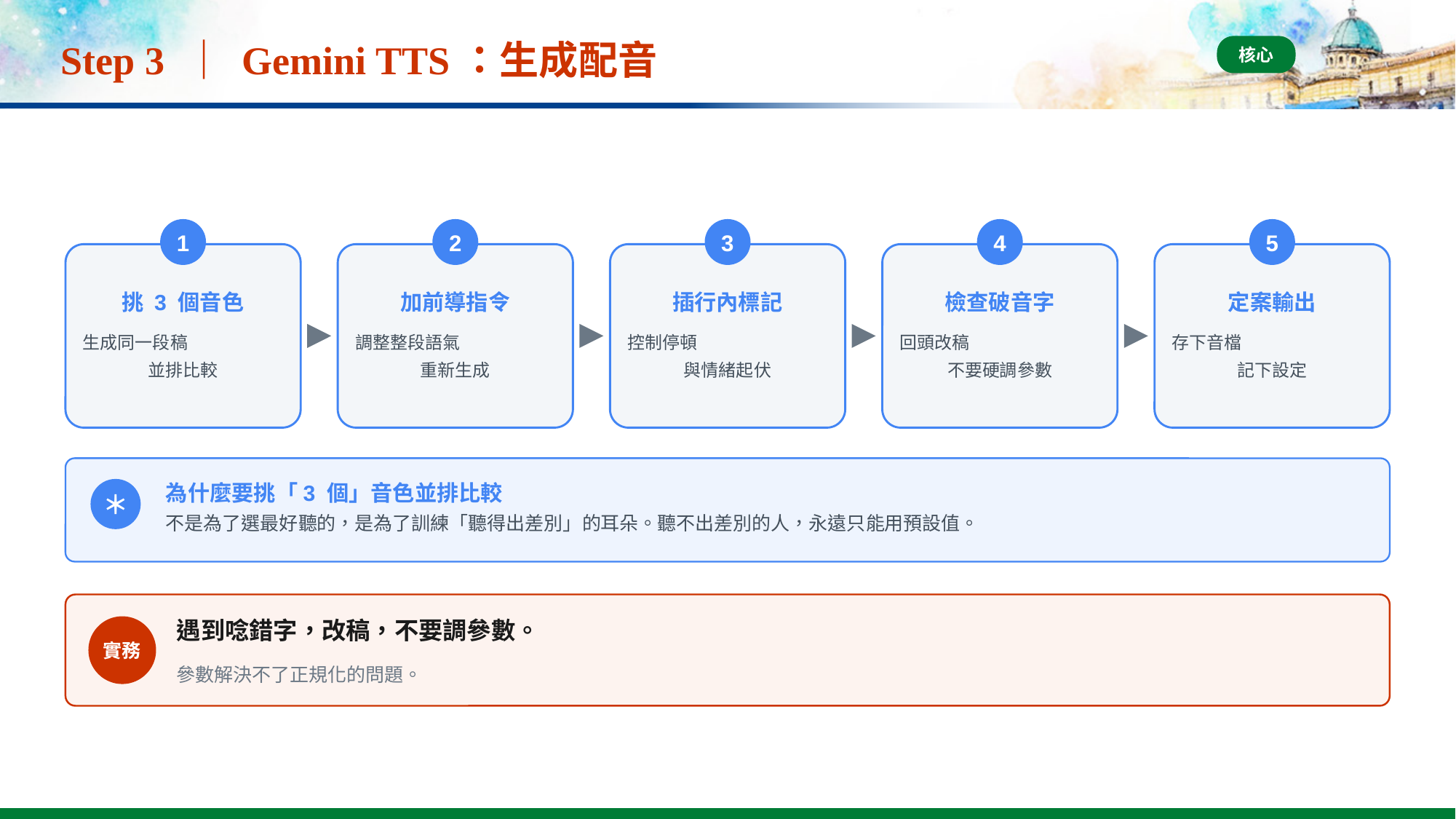

# Step 3 ｜ Gemini TTS：生成配音
核心
1
2
3
4
5

挑 3 個音色
加前導指令
插行內標記
檢查破音字
定案輸出

生成同一段稿
並排比較
調整整段語氣
重新生成
控制停頓
與情緒起伏
回頭改稿
不要硬調參數
存下音檔
記下設定

為什麼要挑「3 個」音色並排比較
＊
不是為了選最好聽的，是為了訓練「聽得出差別」的耳朵。聽不出差別的人，永遠只能用預設值。

遇到唸錯字，改稿，不要調參數。
實務
參數解決不了正規化的問題。